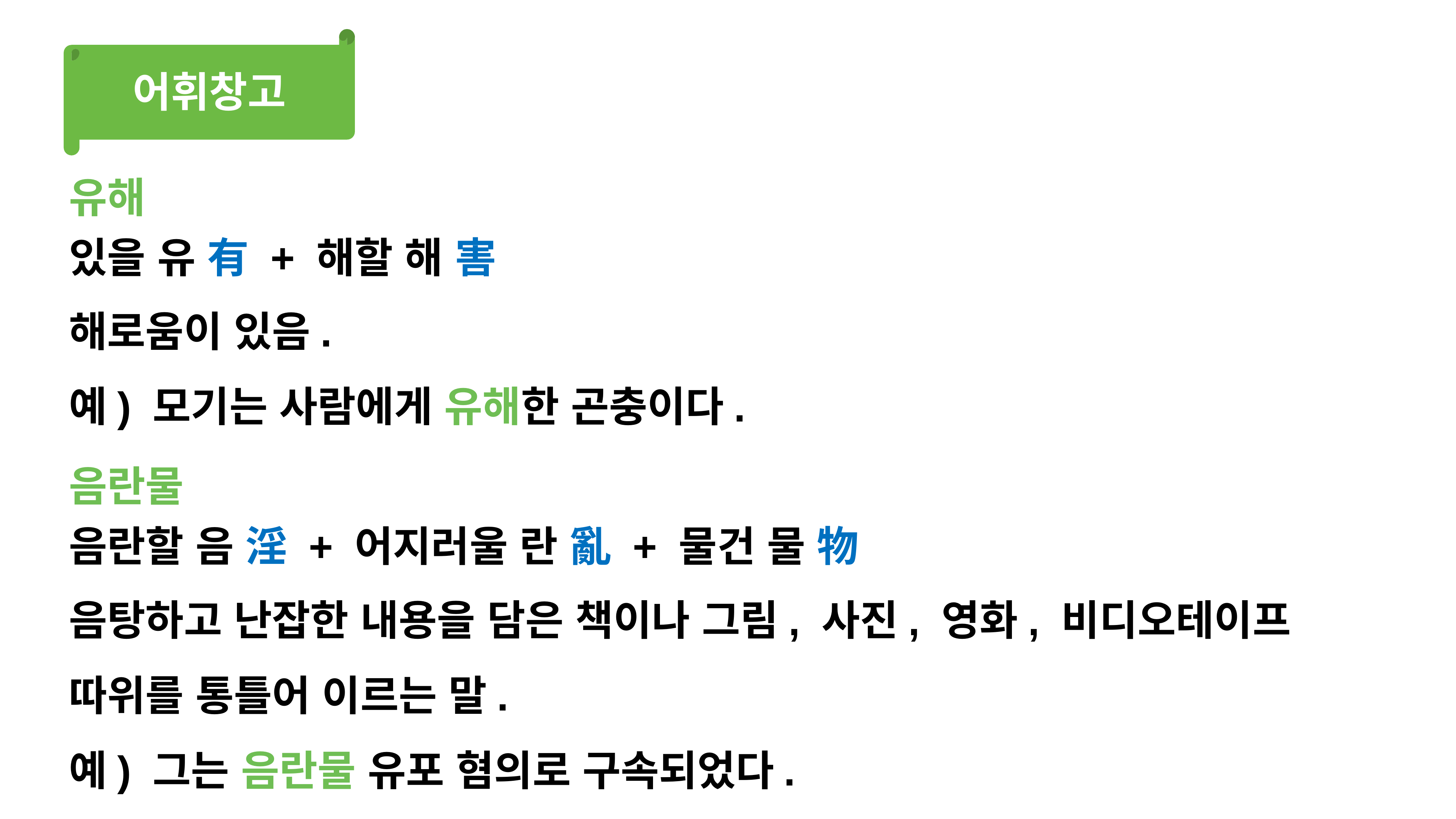

어휘창고
유해
있을 유 有 + 해할 해 害
해로움이 있음.
예) 모기는 사람에게 유해한 곤충이다.
음란물
음란할 음 淫 + 어지러울 란 亂 + 물건 물 物
음탕하고 난잡한 내용을 담은 책이나 그림, 사진, 영화, 비디오테이프 따위를 통틀어 이르는 말.
예) 그는 음란물 유포 혐의로 구속되었다.